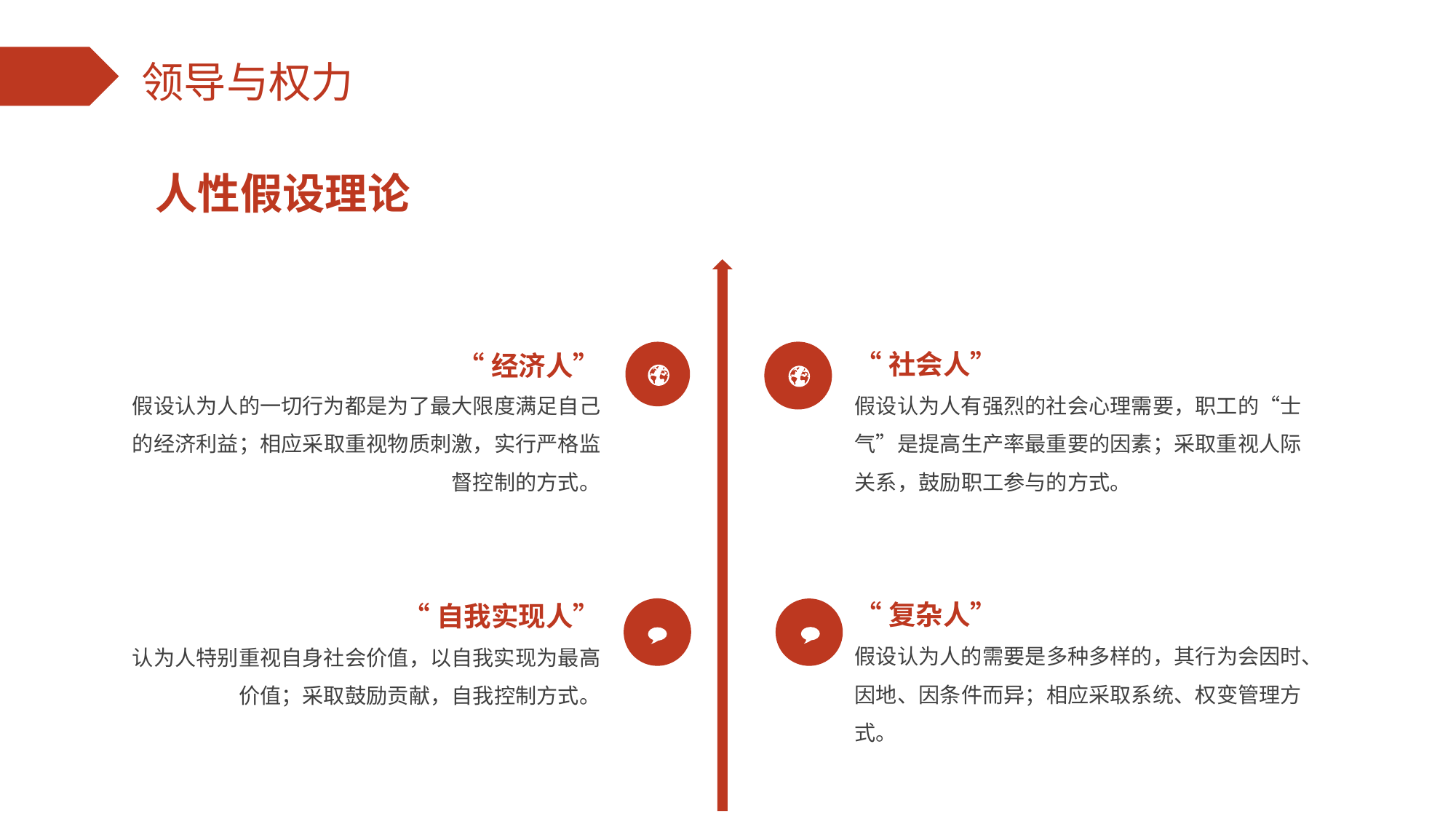

人性假设理论

“社会人”
“经济人”

假设认为人的一切行为都是为了最大限度满足自己的经济利益；相应采取重视物质刺激，实行严格监督控制的方式。
假设认为人有强烈的社会心理需要，职工的“士气”是提高生产率最重要的因素；采取重视人际关系，鼓励职工参与的方式。
“复杂人”
“自我实现人”

假设认为人的需要是多种多样的，其行为会因时、因地、因条件而异；相应采取系统、权变管理方式。
认为人特别重视自身社会价值，以自我实现为最高价值；采取鼓励贡献，自我控制方式。